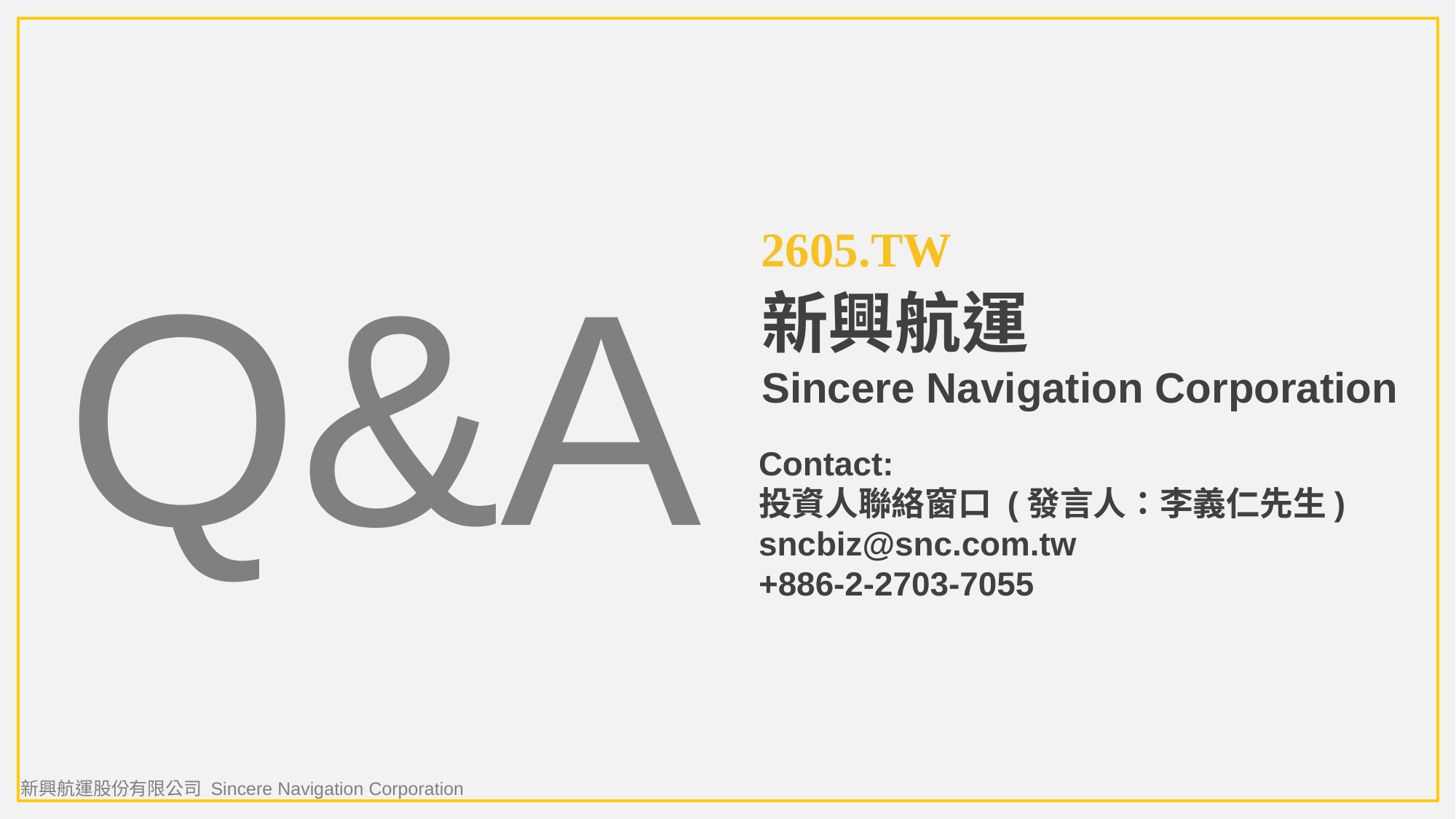

2605.TW
新興航運
Sincere Navigation Corporation
Contact:
投資人聯絡窗口 (發言人：李義仁先生)
sncbiz@snc.com.tw
+886-2-2703-7055
Q&A